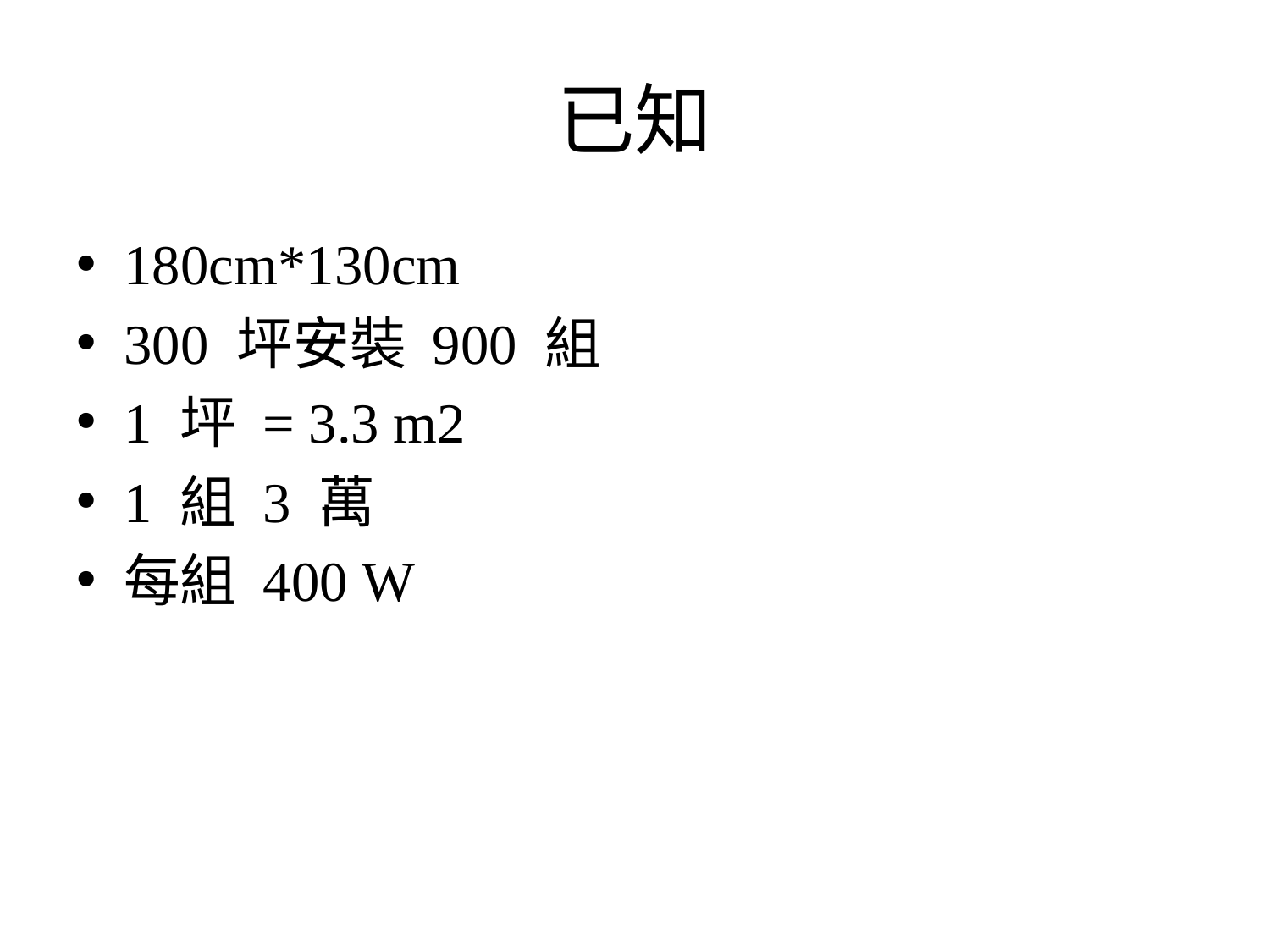

# 已知
180cm*130cm
300 坪安裝 900 組
1 坪 = 3.3 m2
1 組 3 萬
每組 400 W